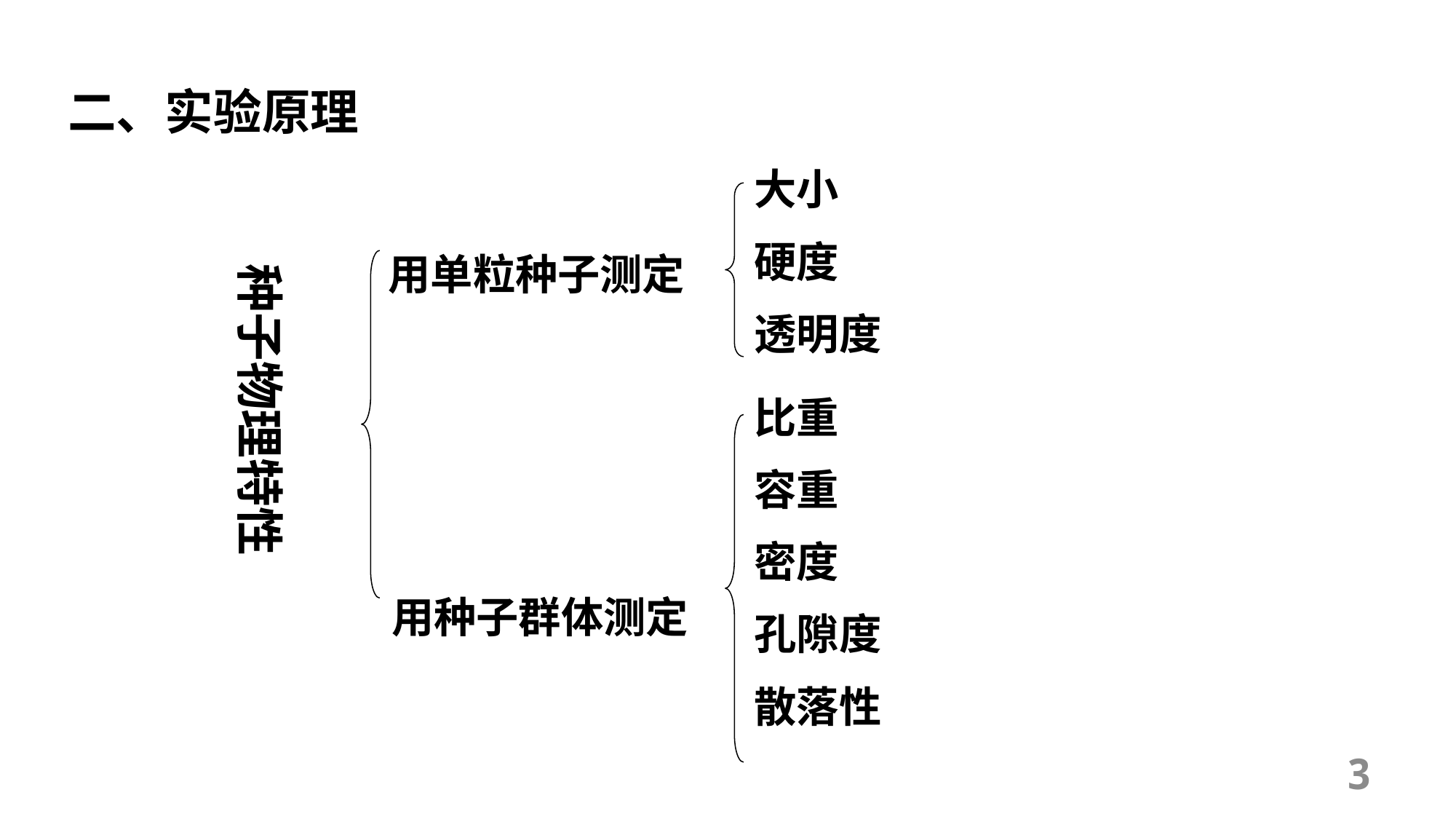

二、实验原理
大小
硬度
透明度

种子物理特性
用单粒种子测定

比重
容重
密度
孔隙度
散落性

用种子群体测定
3